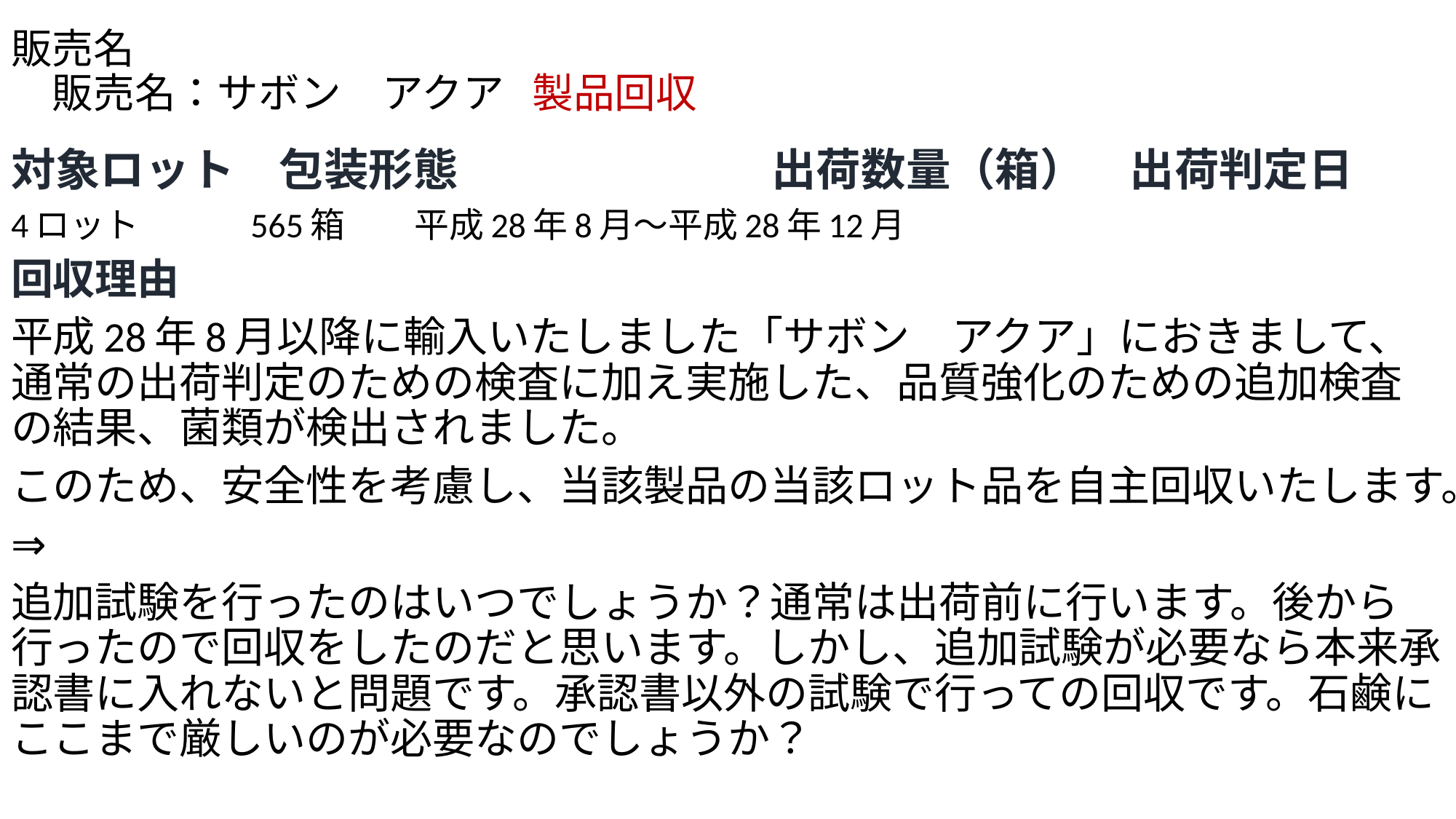

# 販売名 　販売名：サボン　アクア   製品回収
対象ロット　包装形態　　　　　　　出荷数量（箱）　出荷判定日
4ロット　　　565箱　　平成28年8月～平成28年12月
回収理由
平成28年8月以降に輸入いたしました「サボン　アクア」におきまして、通常の出荷判定のための検査に加え実施した、品質強化のための追加検査の結果、菌類が検出されました。
このため、安全性を考慮し、当該製品の当該ロット品を自主回収いたします。
⇒
追加試験を行ったのはいつでしょうか？通常は出荷前に行います。後から行ったので回収をしたのだと思います。しかし、追加試験が必要なら本来承認書に入れないと問題です。承認書以外の試験で行っての回収です。石鹸にここまで厳しいのが必要なのでしょうか？